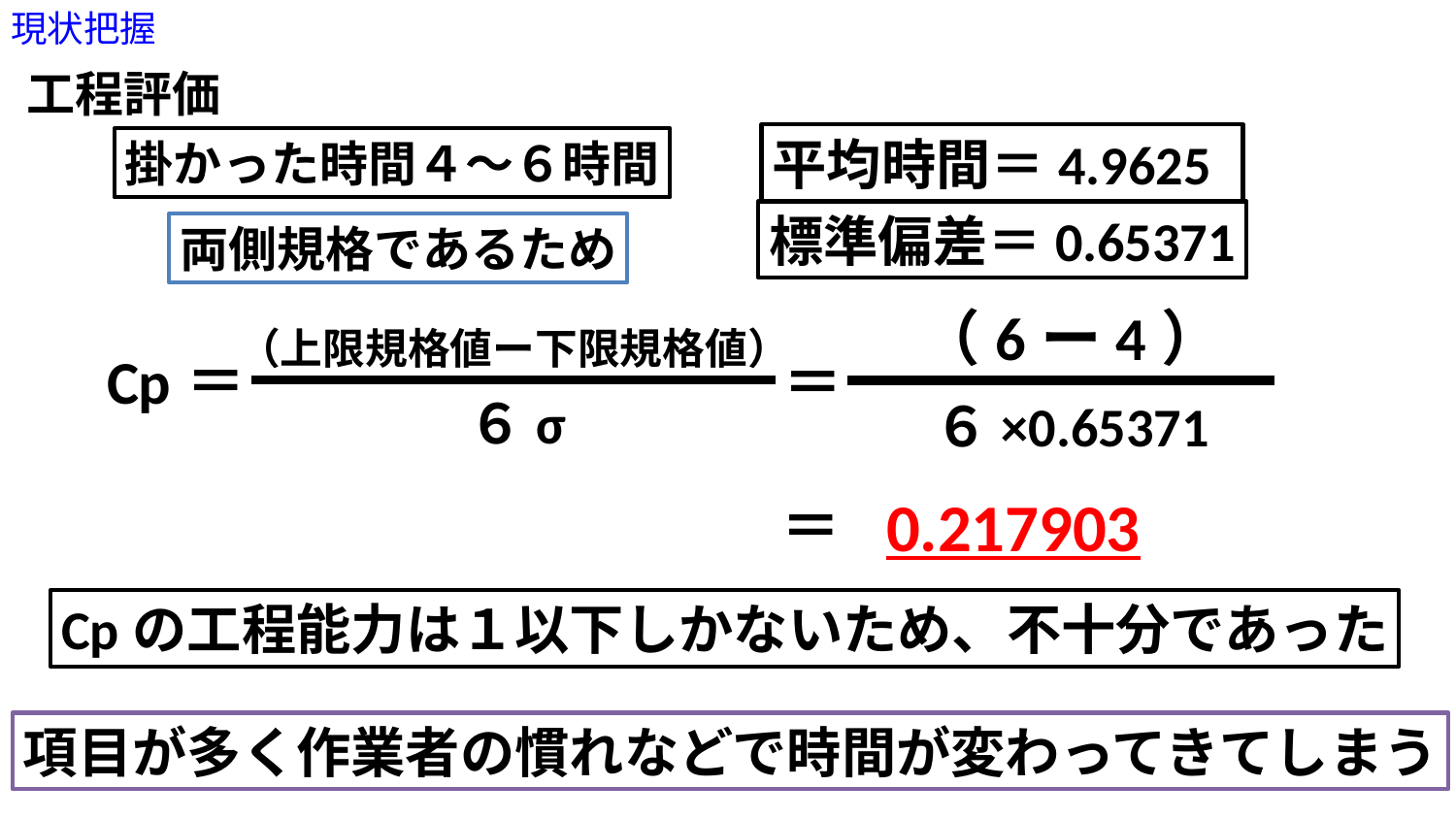

現状把握
工程評価
平均時間＝4.9625
掛かった時間４～６時間
標準偏差＝0.65371
両側規格であるため
（6ー4）
（上限規格値ー下限規格値）
Cp＝
＝
６σ
６×0.65371
0.217903
＝
Cpの工程能力は１以下しかないため、不十分であった
項目が多く作業者の慣れなどで時間が変わってきてしまう